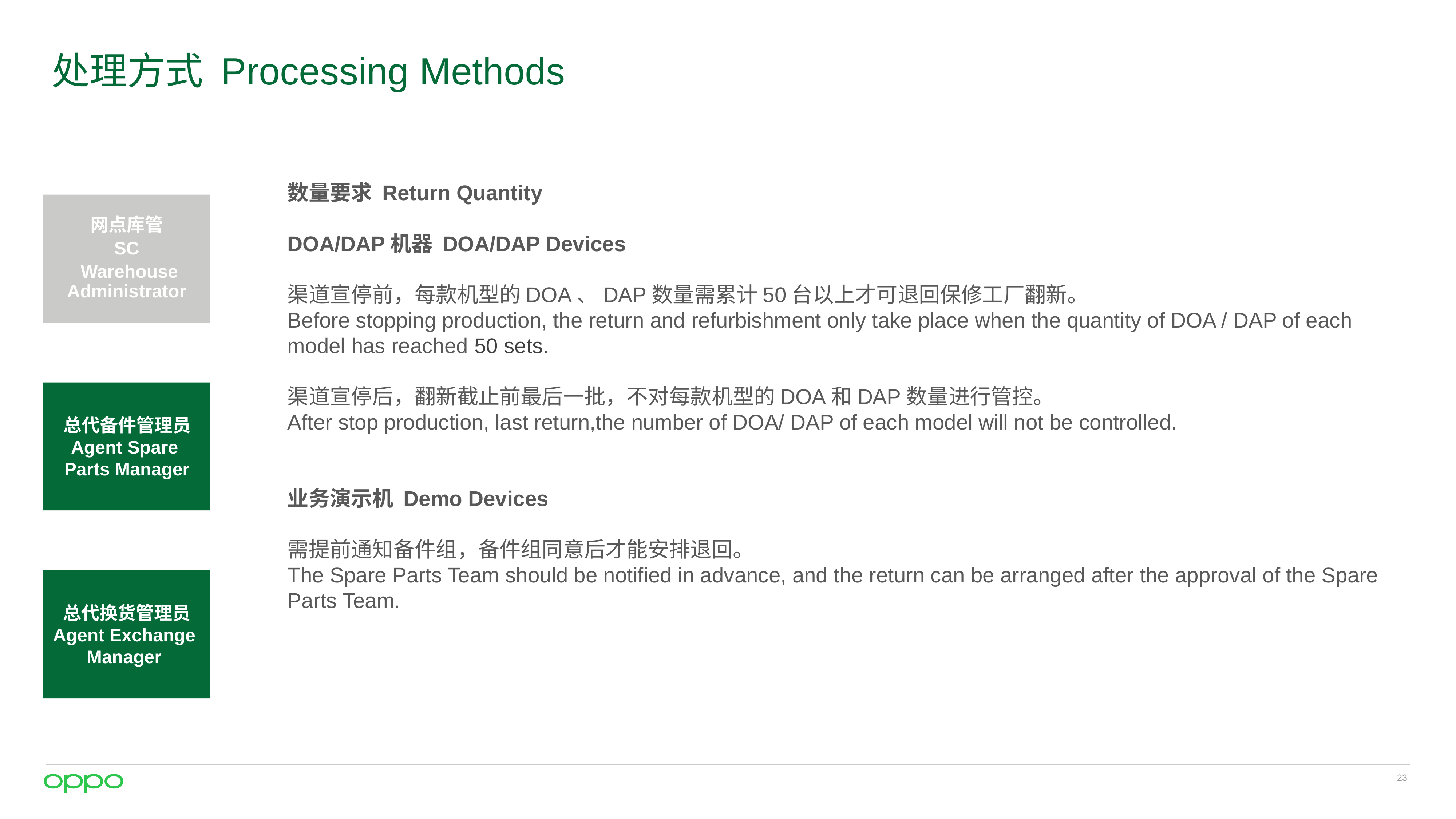

# 处理方式 Processing Methods

数量要求 Return Quantity

DOA/DAP机器 DOA/DAP Devices

渠道宣停前，每款机型的DOA、DAP数量需累计50台以上才可退回保修工厂翻新。
Before stopping production, the return and refurbishment only take place when the quantity of DOA / DAP of each model has reached 50 sets.

渠道宣停后，翻新截止前最后一批，不对每款机型的DOA和DAP数量进行管控。
After stop production, last return,the number of DOA/ DAP of each model will not be controlled.

业务演示机 Demo Devices

需提前通知备件组，备件组同意后才能安排退回。
The Spare Parts Team should be notified in advance, and the return can be arranged after the approval of the Spare Parts Team.

网点库管
SC
 Warehouse Administrator

总代备件管理员
Agent Spare
Parts Manager

总代换货管理员
Agent Exchange
Manager